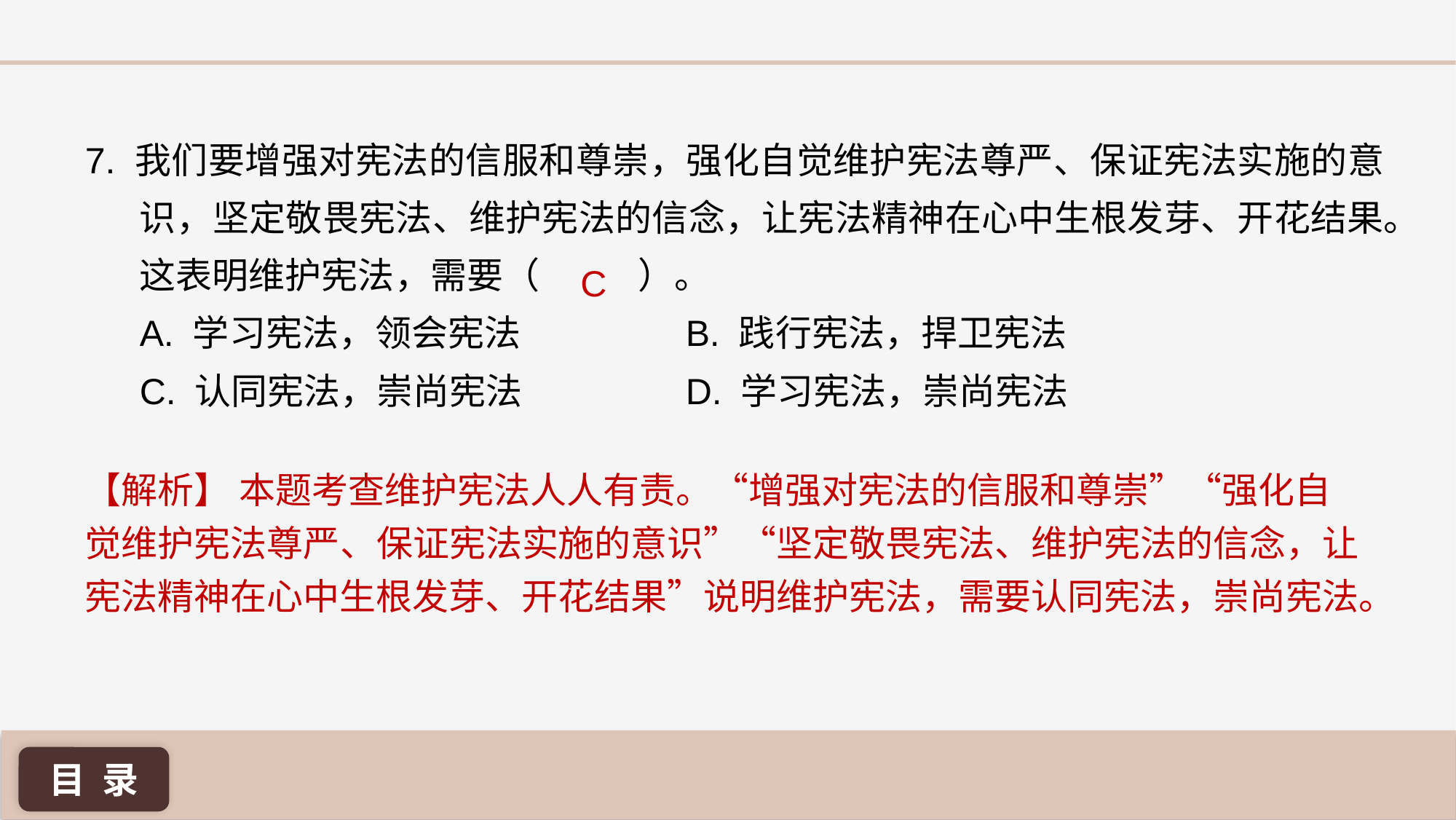

7. 我们要增强对宪法的信服和尊崇，强化自觉维护宪法尊严、保证宪法实施的意识，坚定敬畏宪法、维护宪法的信念，让宪法精神在心中生根发芽、开花结果。这表明维护宪法，需要（            ）。
A. 学习宪法，领会宪法 		B. 践行宪法，捍卫宪法
C. 认同宪法，崇尚宪法 		D. 学习宪法，崇尚宪法
C
【解析】 本题考查维护宪法人人有责。“增强对宪法的信服和尊崇”“强化自觉维护宪法尊严、保证宪法实施的意识”“坚定敬畏宪法、维护宪法的信念，让宪法精神在心中生根发芽、开花结果”说明维护宪法，需要认同宪法，崇尚宪法。